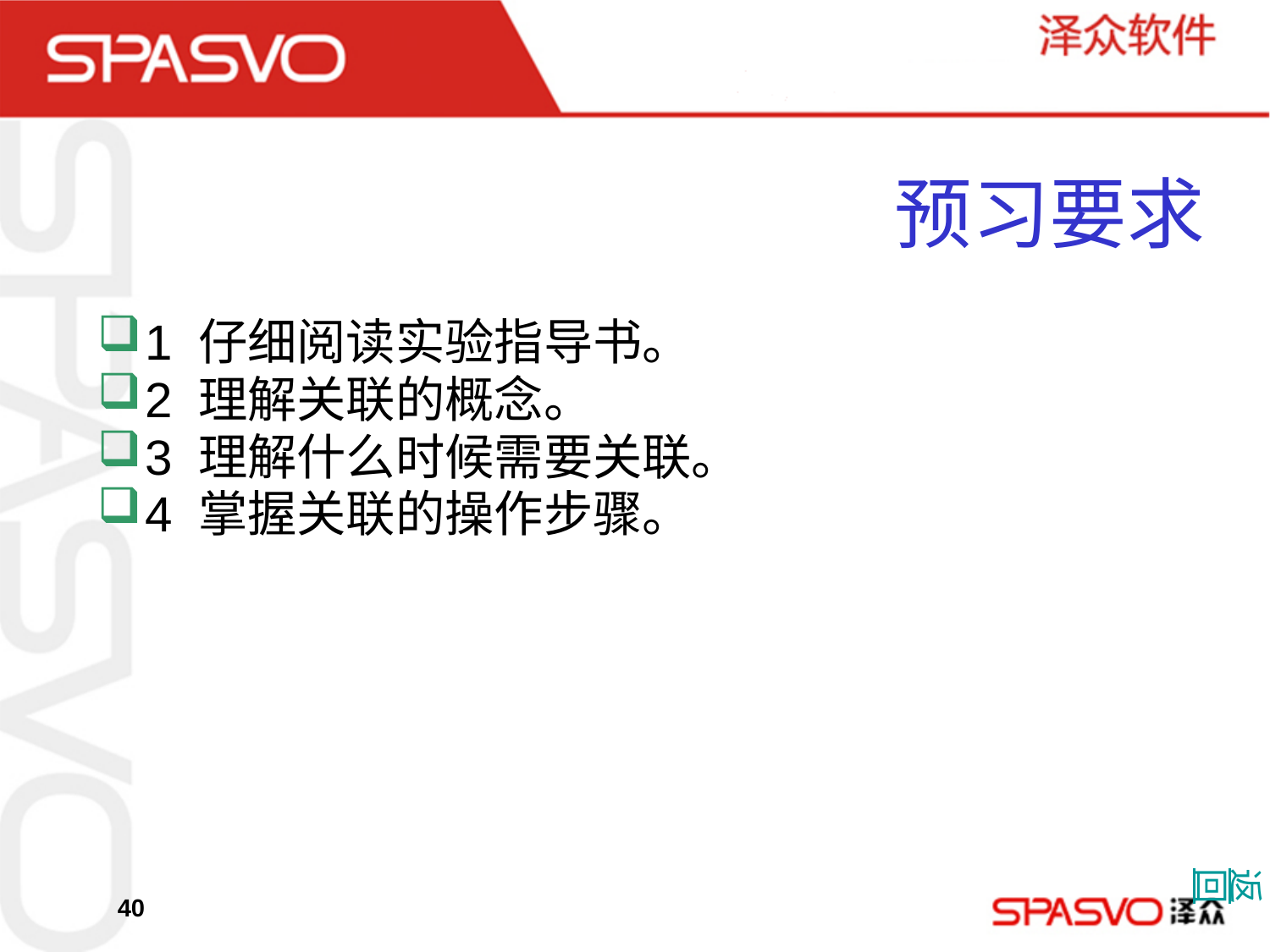

# 预习要求
1 仔细阅读实验指导书。
2 理解关联的概念。
3 理解什么时候需要关联。
4 掌握关联的操作步骤。

返回
40